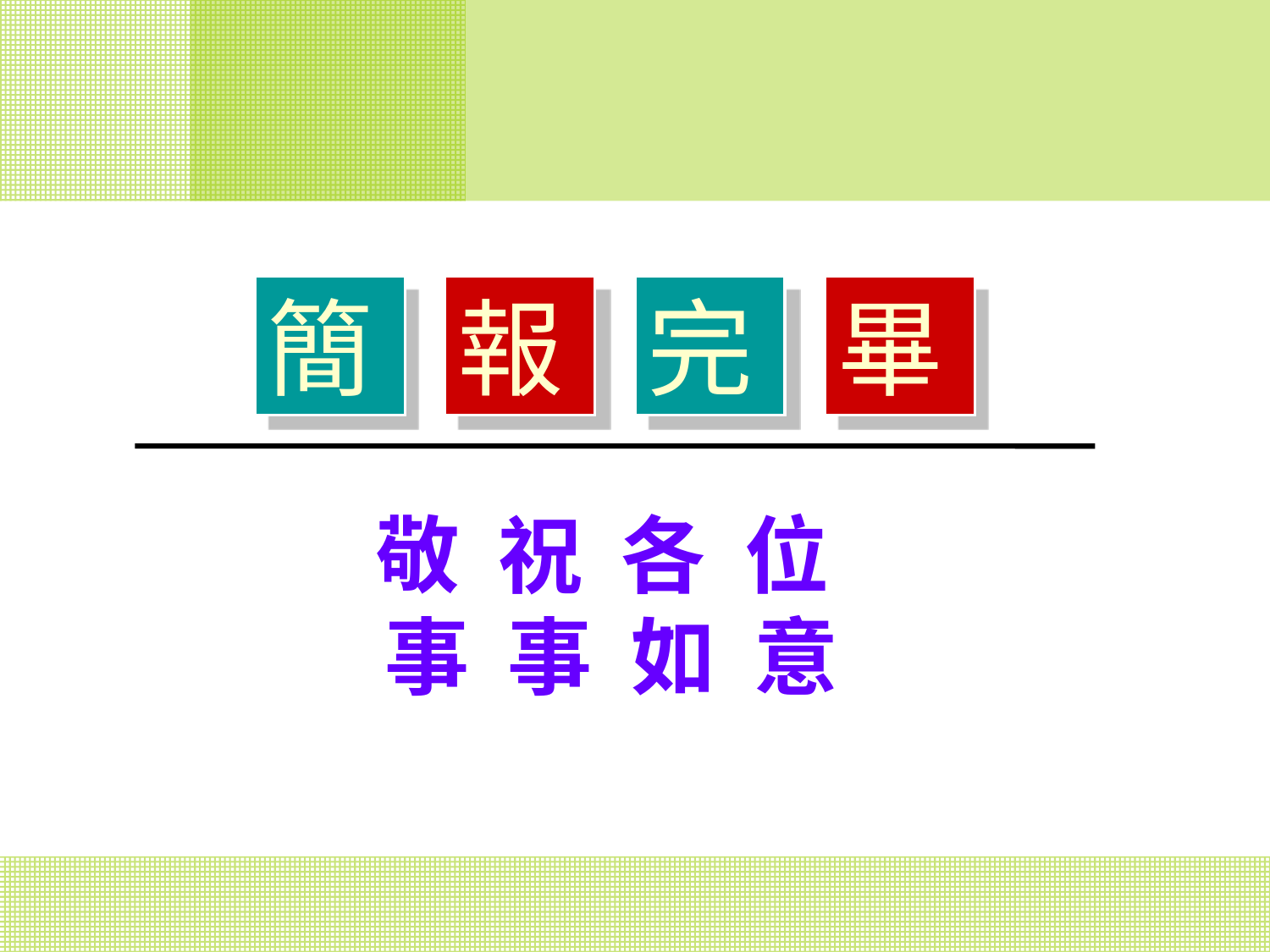

簡
報
完
畢

敬  祝  各  位
事  事  如  意